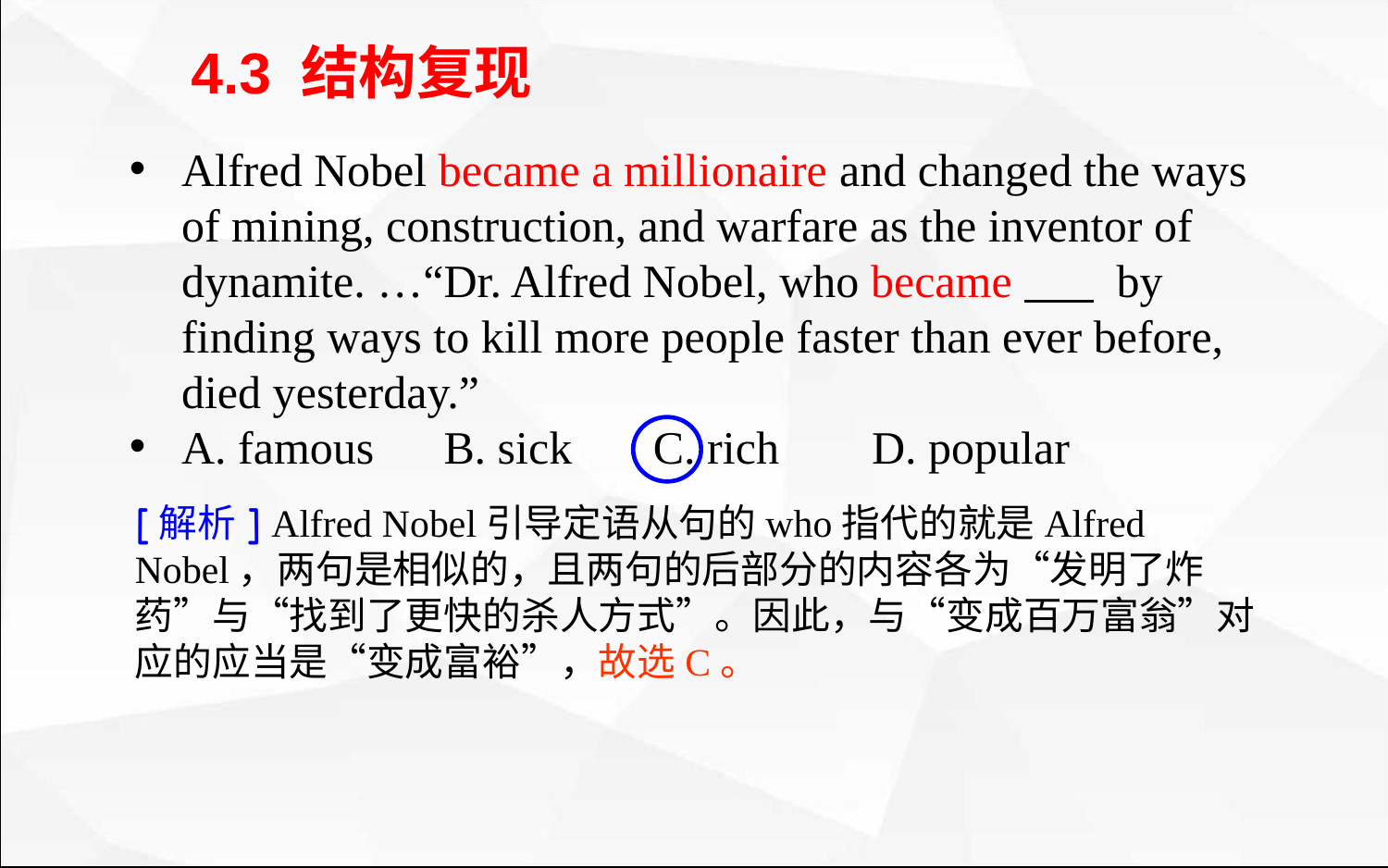

4.3 结构复现
Alfred Nobel became a millionaire and changed the ways of mining, construction, and warfare as the inventor of dynamite. …“Dr. Alfred Nobel, who became         by finding ways to kill more people faster than ever before, died yesterday.”
A. famous      B. sick       C. rich        D. popular

[解析] Alfred Nobel引导定语从句的who指代的就是Alfred Nobel，两句是相似的，且两句的后部分的内容各为“发明了炸药”与“找到了更快的杀人方式”。因此，与“变成百万富翁”对应的应当是“变成富裕”，故选C。